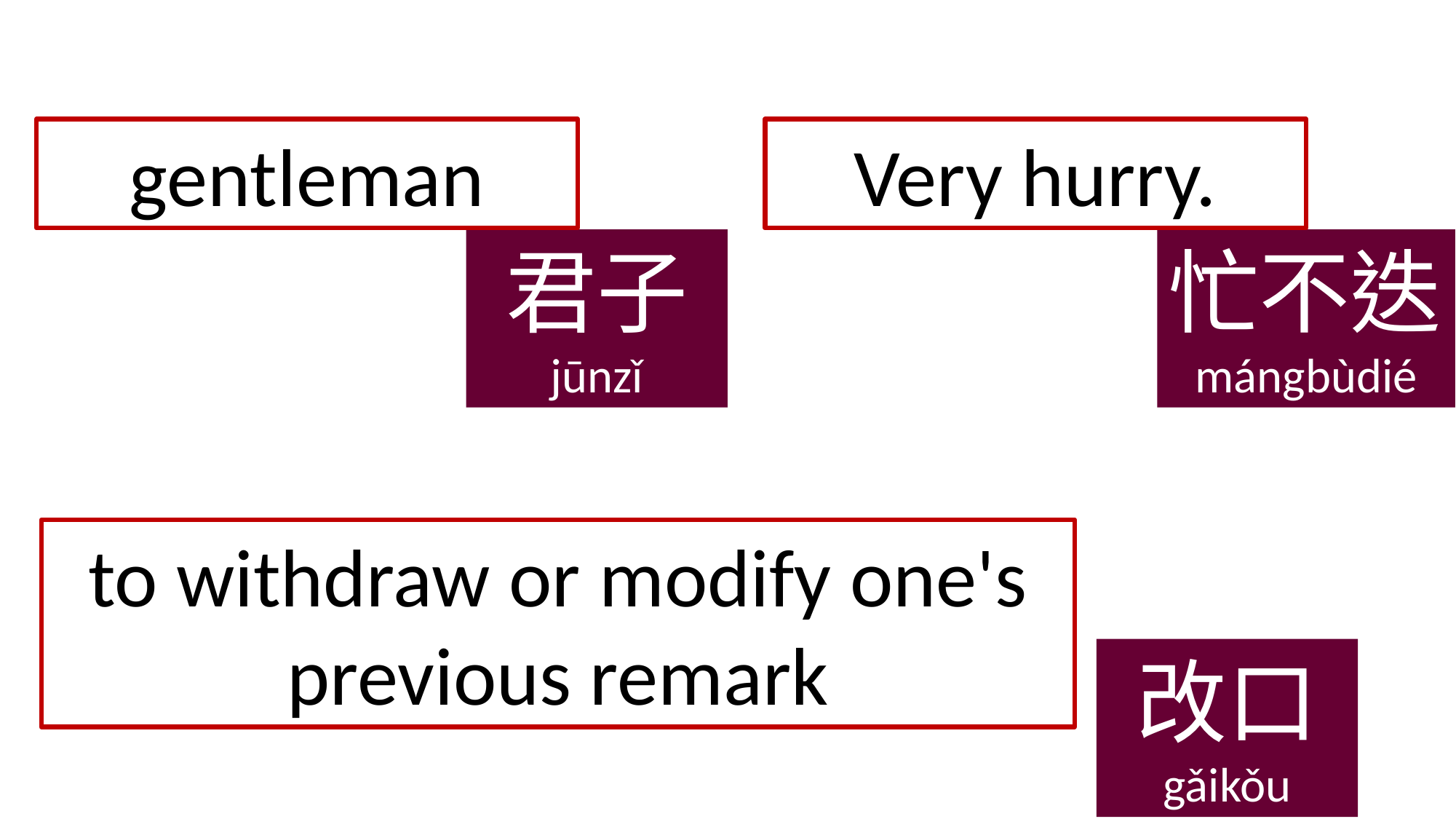

gentleman
Very hurry.
君子
jūnzǐ
忙不迭mángbùdié
to withdraw or modify one's previous remark
改口
gǎikǒu